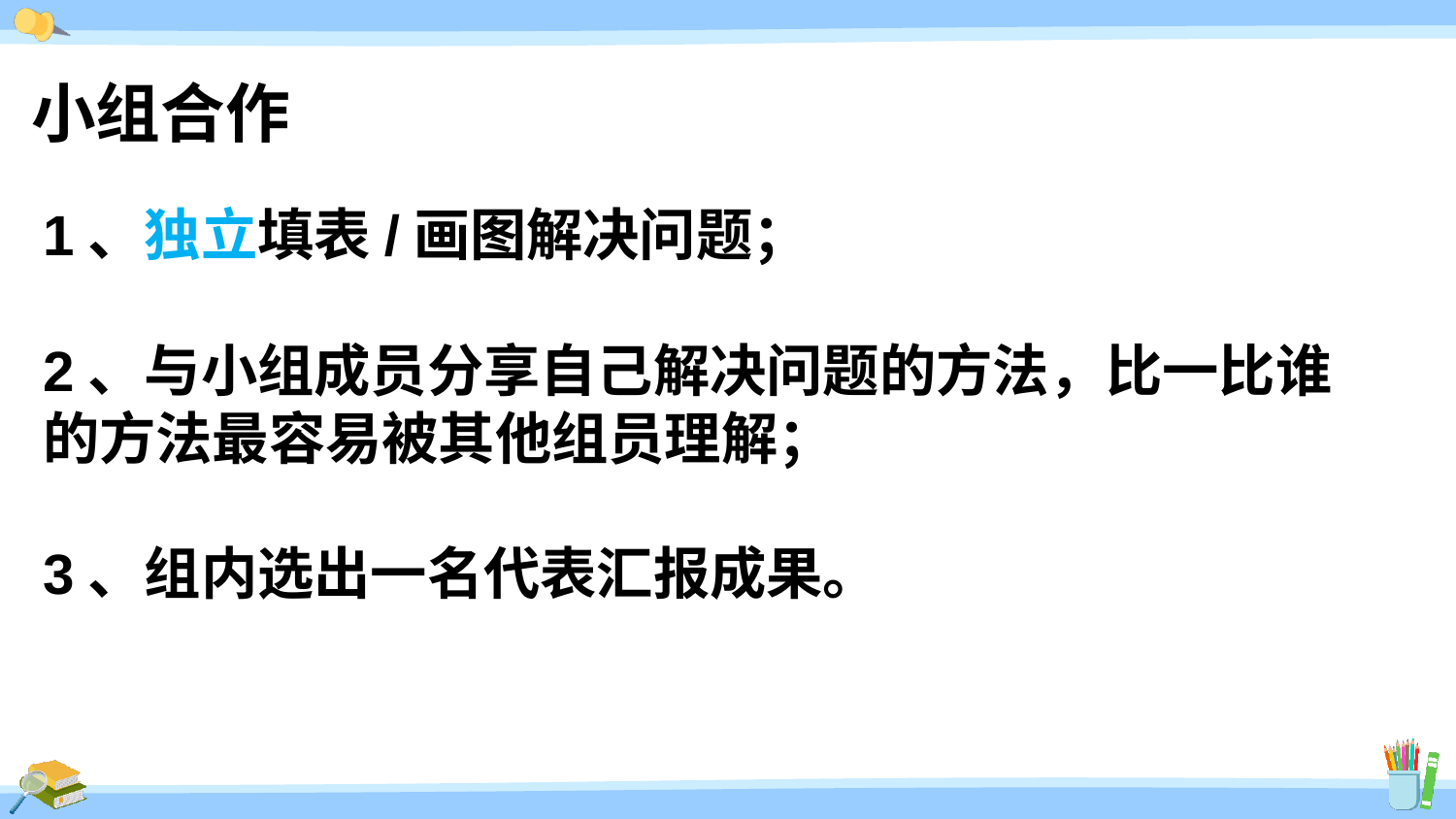

小组合作

1、独立填表/画图解决问题；

2、与小组成员分享自己解决问题的方法，比一比谁的方法最容易被其他组员理解；

3、组内选出一名代表汇报成果。